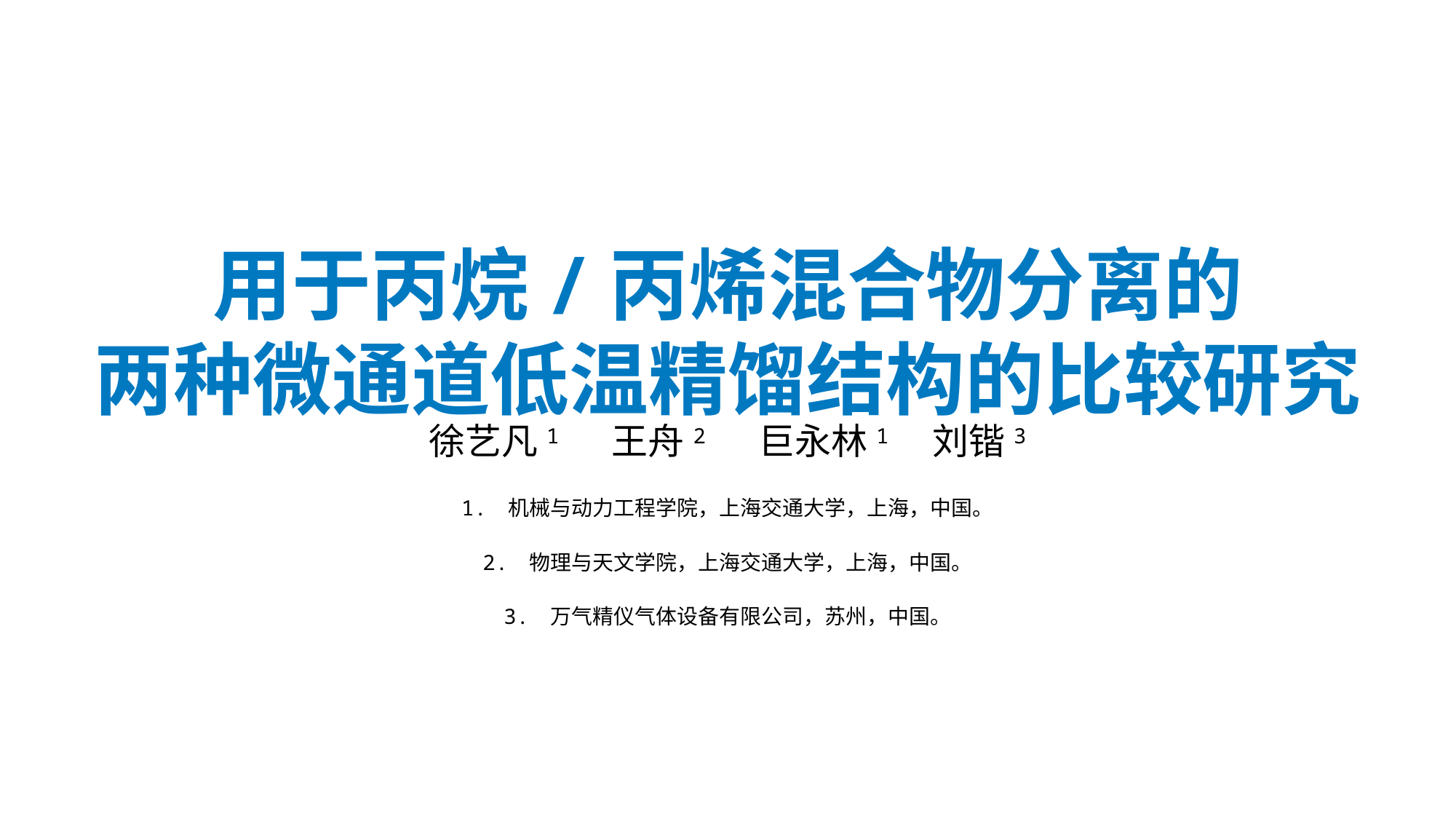

# 用于丙烷/丙烯混合物分离的 两种微通道低温精馏结构的比较研究
徐艺凡1  王舟2  巨永林1  刘锴3
1. 机械与动力工程学院，上海交通大学，上海，中国。
2. 物理与天文学院，上海交通大学，上海，中国。
3. 万气精仪气体设备有限公司，苏州，中国。